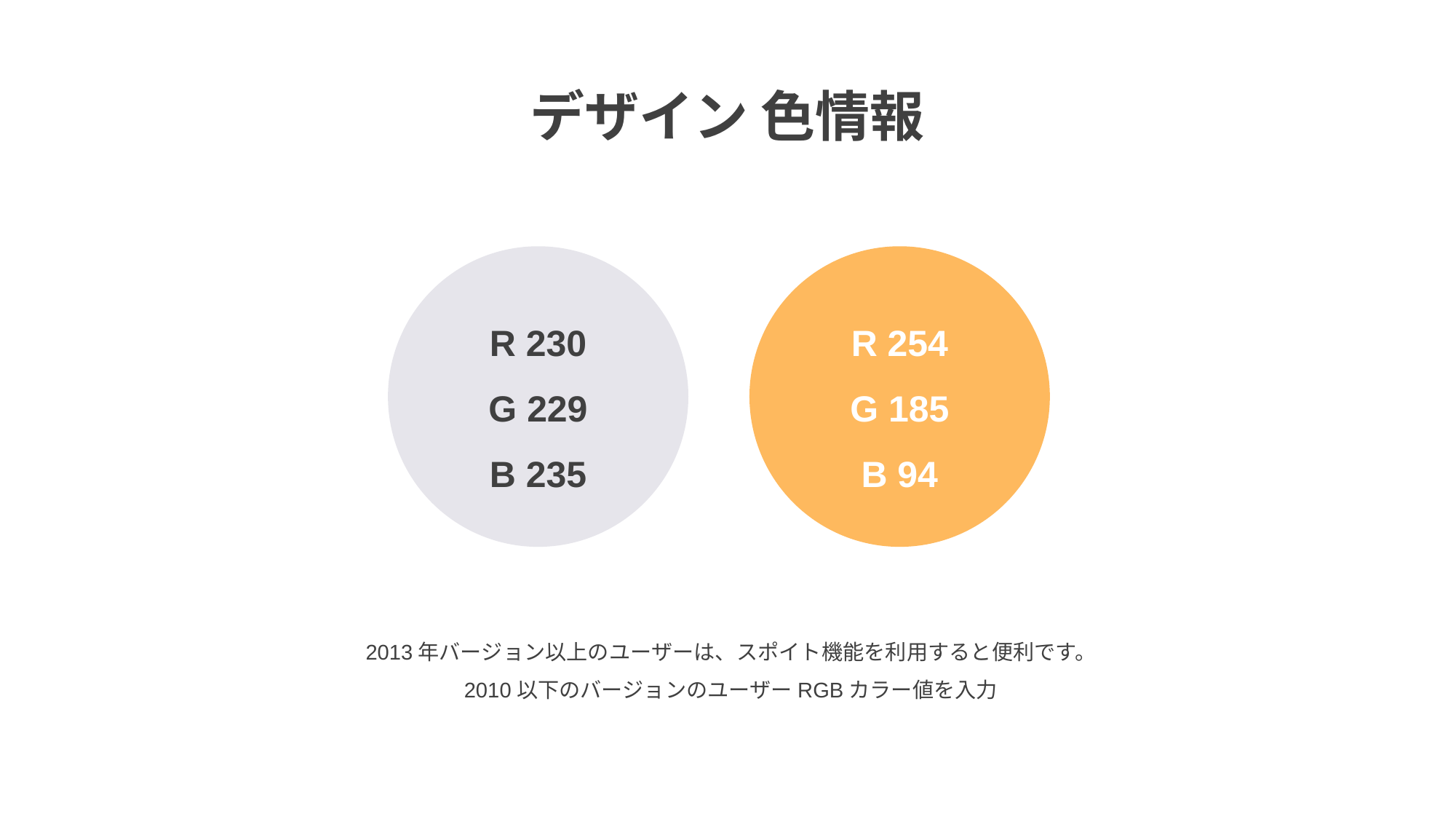

デザイン 色情報
R 230
G 229
B 235
R 254
G 185
B 94
2013年バージョン以上のユーザーは、スポイト機能を利用すると便利です。
2010以下のバージョンのユーザーRGBカラー値を入力